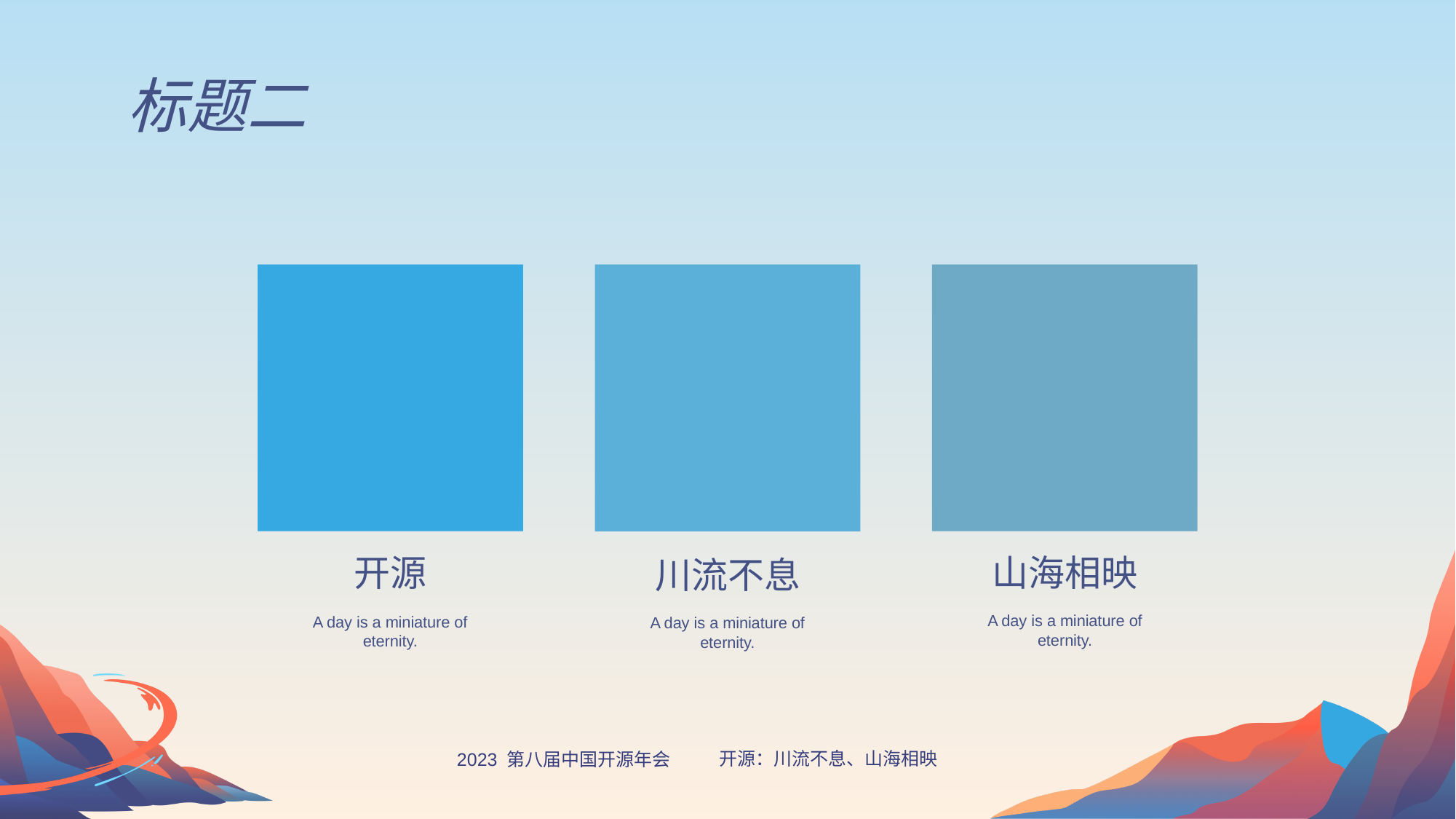

标题二

山海相映
开源
川流不息
A day is a miniature of eternity.
A day is a miniature of eternity.
A day is a miniature of eternity.